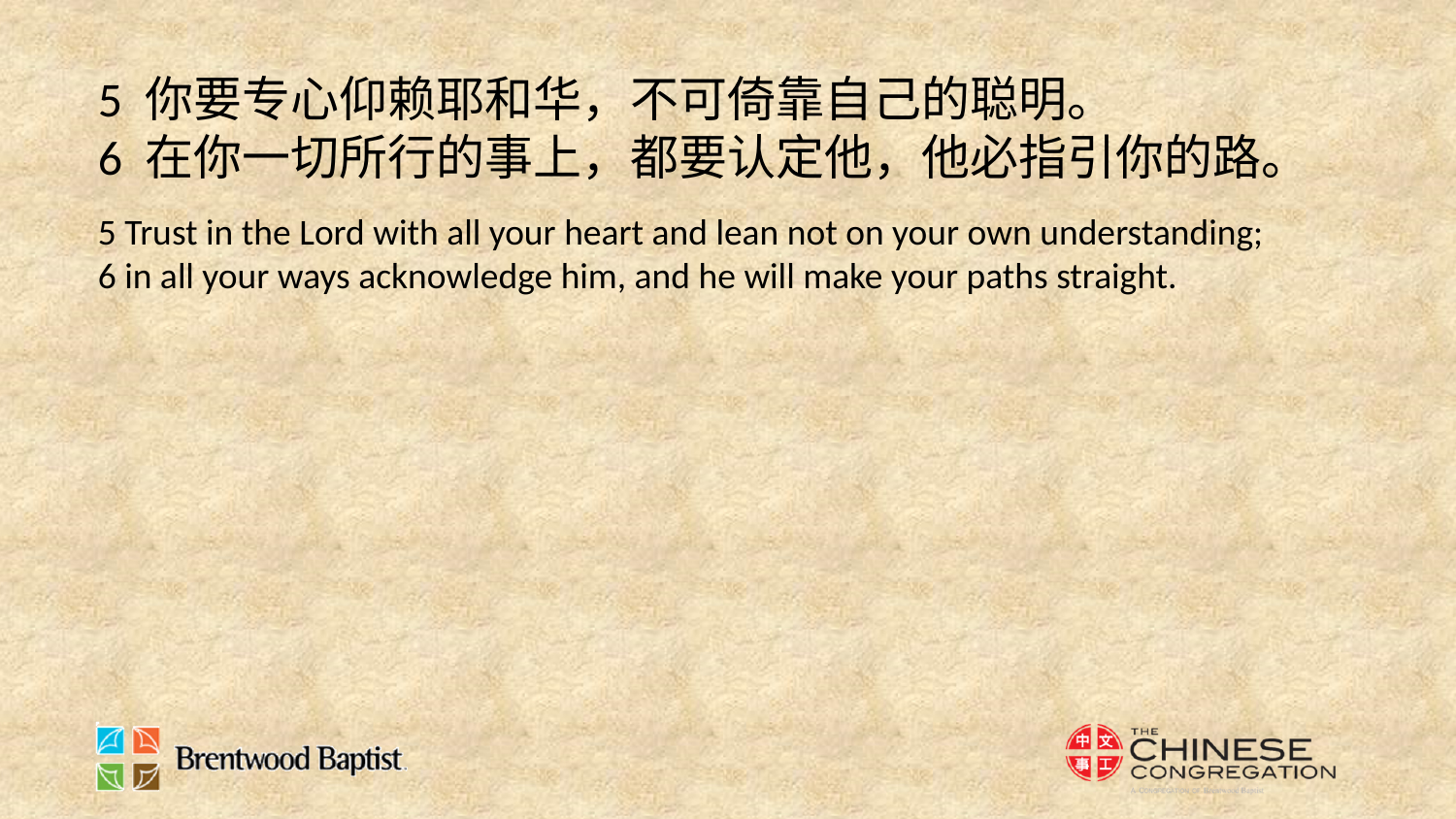

5 你要专心仰赖耶和华，不可倚靠自己的聪明。
6 在你一切所行的事上，都要认定他，他必指引你的路。

5 Trust in the Lord with all your heart and lean not on your own understanding;
6 in all your ways acknowledge him, and he will make your paths straight.